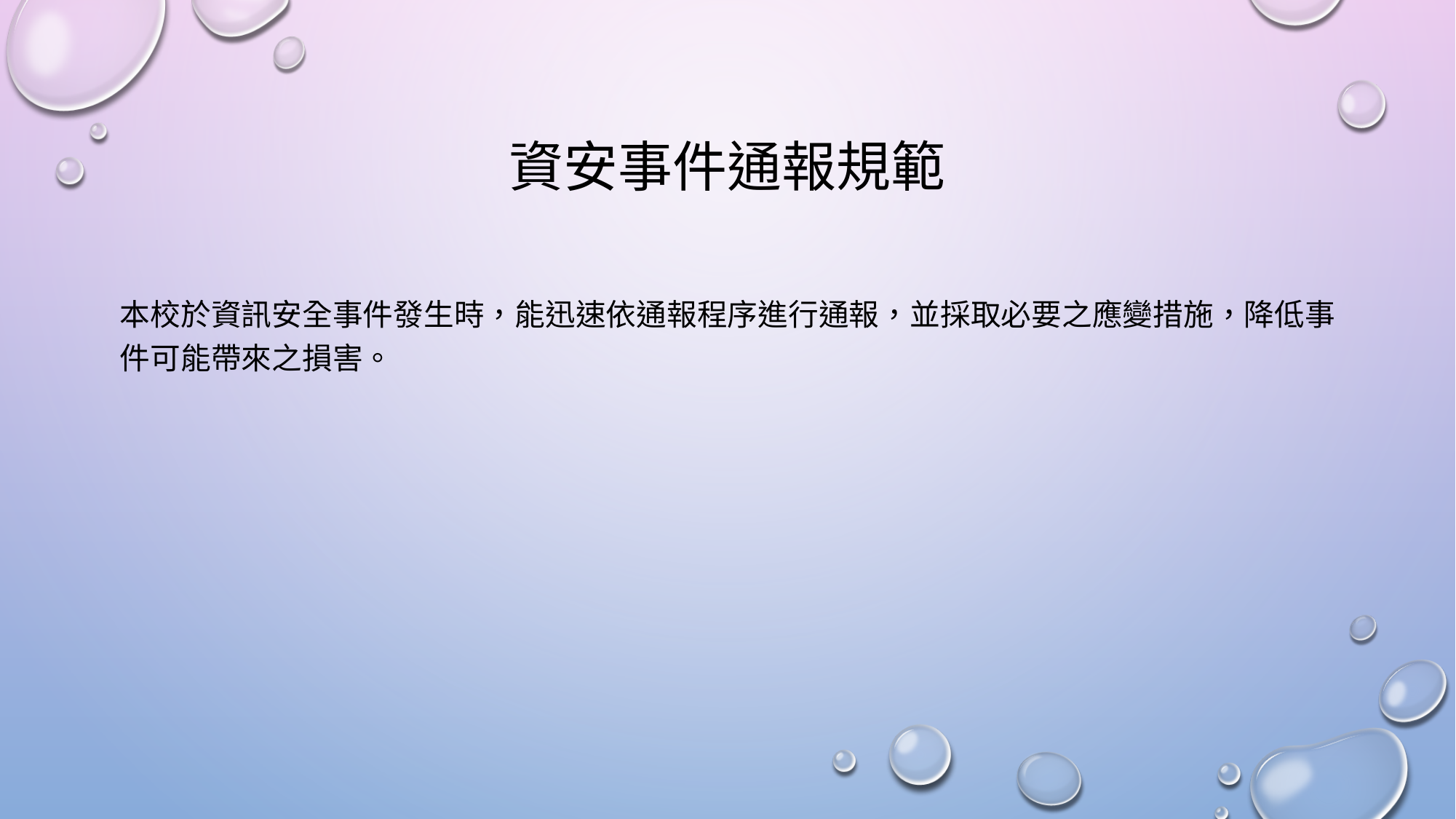

# 資安事件通報規範
本校於資訊安全事件發生時，能迅速依通報程序進行通報，並採取必要之應變措施，降低事件可能帶來之損害。